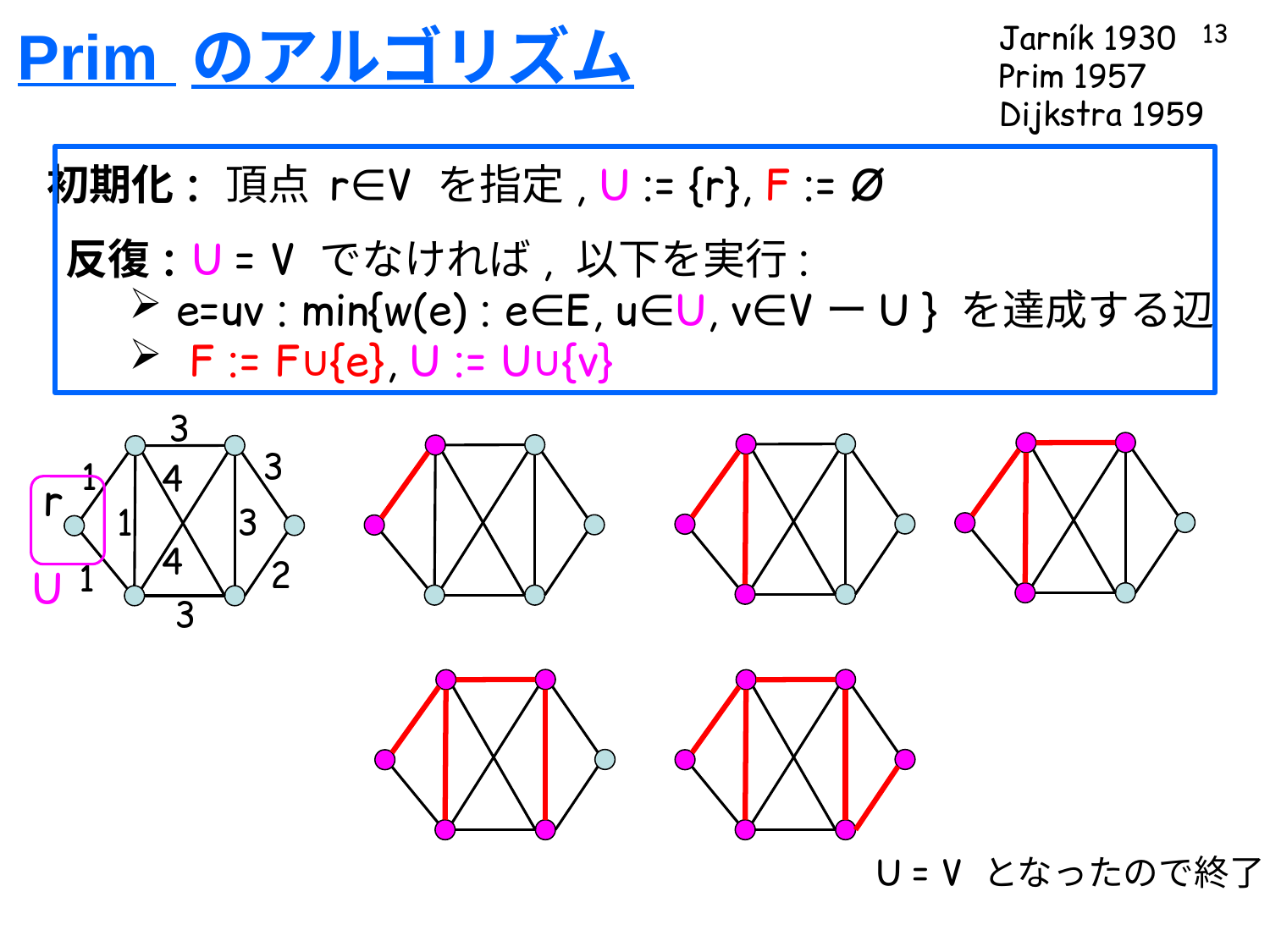

# Prim のアルゴリズム
13
Jarník 1930
Prim 1957
Dijkstra 1959

初期化: 頂点 r∈V を指定, U := {r}, F := Ø
反復: U = V でなければ, 以下を実行:
e=uv : min{w(e) : e∈E, u∈U, v∈VーU } を達成する辺
 F := F∪{e}, U := U∪{v}
3

3
1
4
r

1
3

4
2
1
U

3

U = V となったので終了